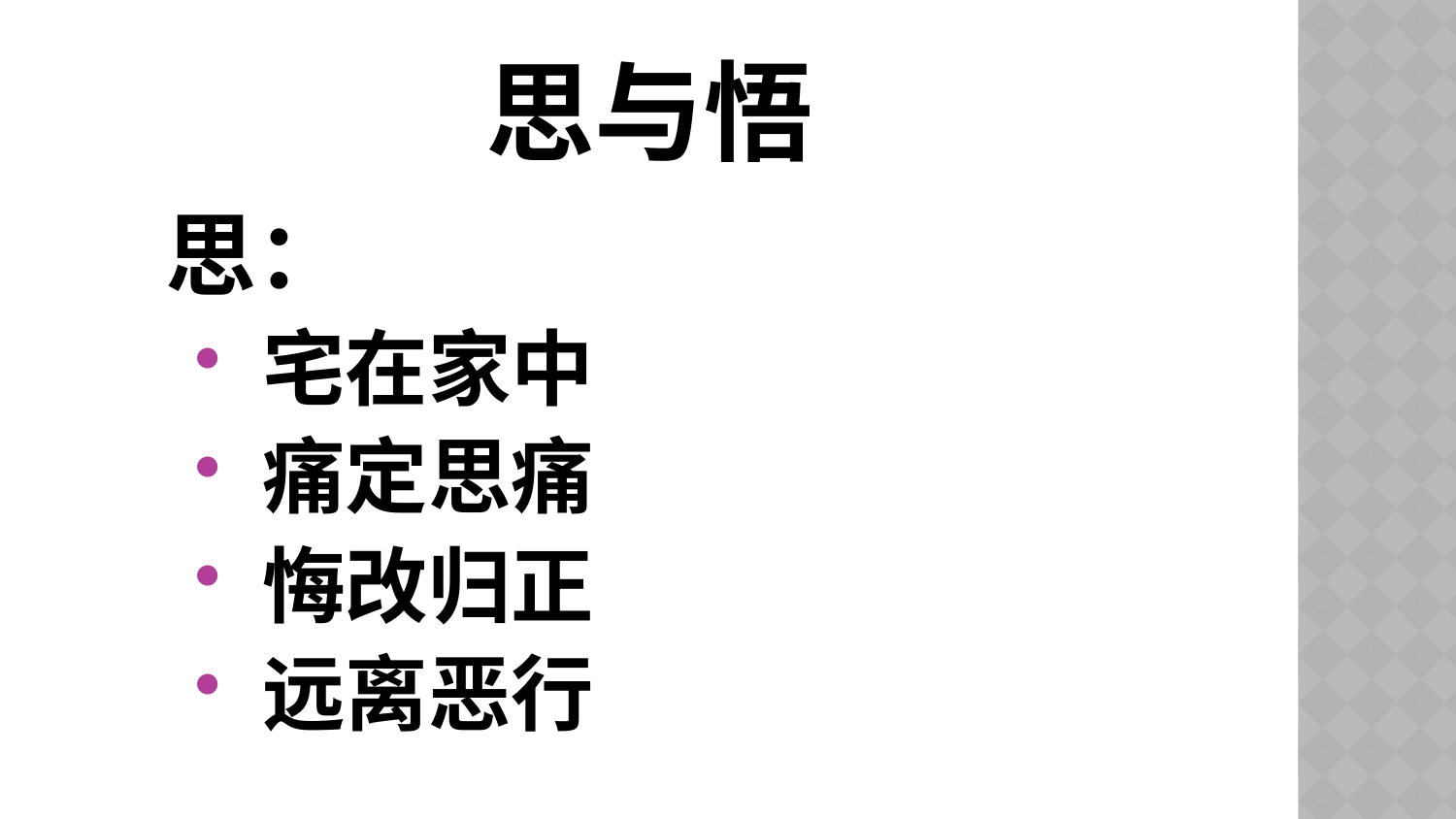

# 思与悟
思：
宅在家中
痛定思痛
悔改归正
远离恶行